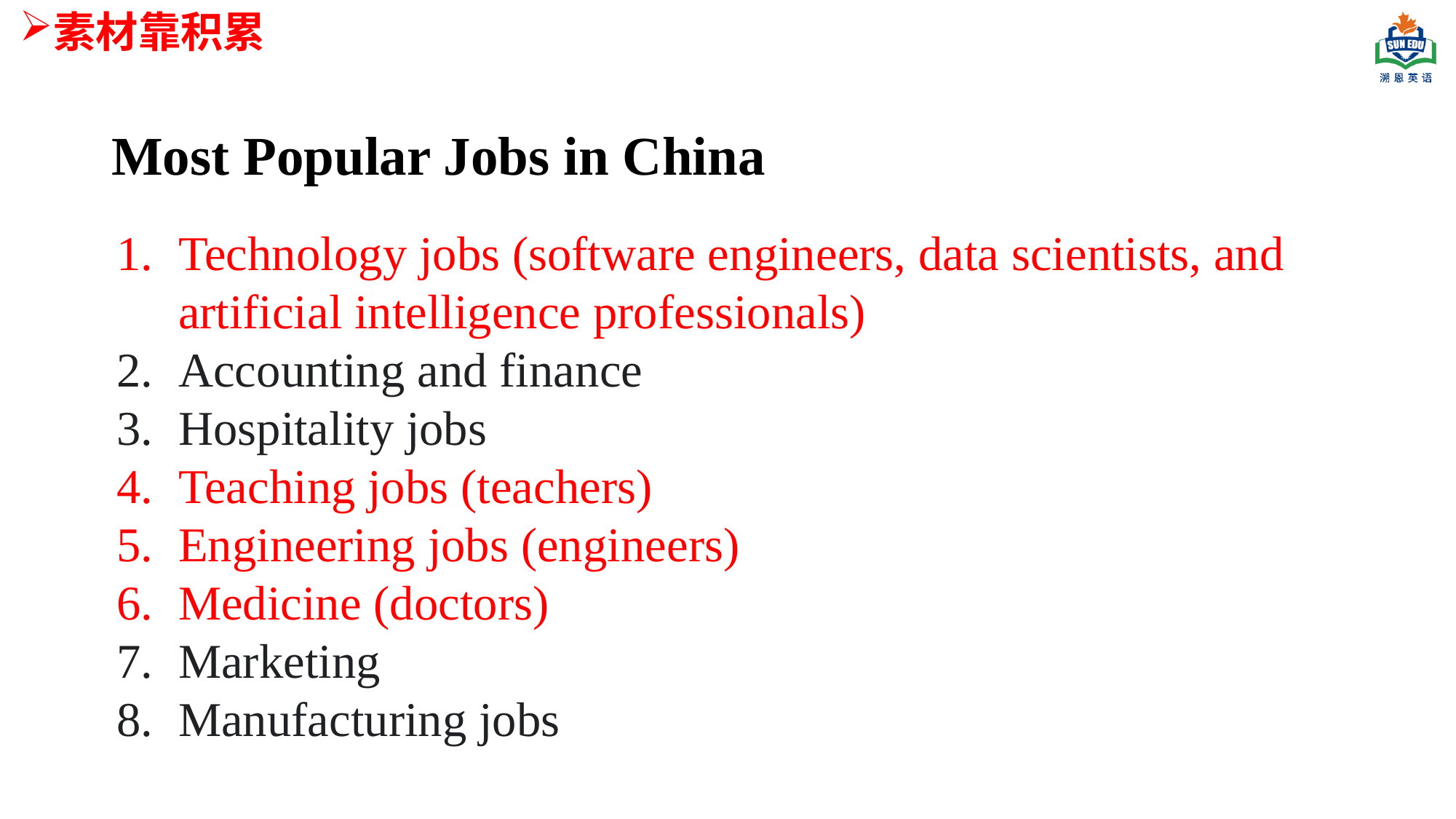

素材靠积累
Most Popular Jobs in China
Technology jobs (software engineers, data scientists, and artificial intelligence professionals)
Accounting and finance
Hospitality jobs
Teaching jobs (teachers)
Engineering jobs (engineers)
Medicine (doctors)
Marketing
Manufacturing jobs